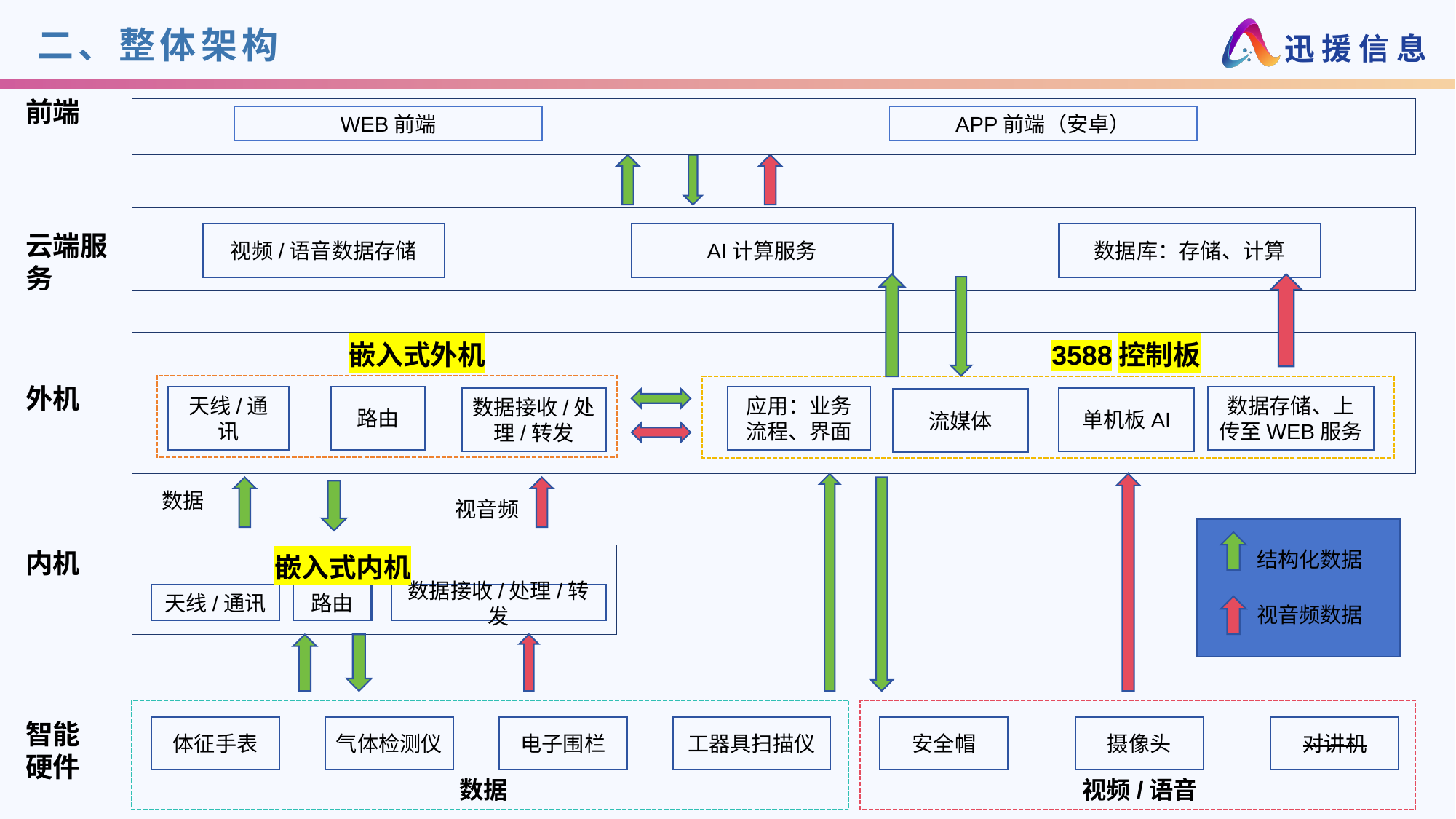

# 二、整体架构
前端

WEB前端
APP前端（安卓）

云端服务
视频/语音数据存储
AI计算服务
数据库：存储、计算

嵌入式外机
3588控制板
外机

天线/通讯
路由
应用：业务流程、界面
数据存储、上传至WEB服务
数据接收/处理/转发
单机板AI

流媒体

数据
视音频

内机
结构化数据

嵌入式内机
路由
天线/通讯
数据接收/处理/转发

视音频数据

智能硬件
工器具扫描仪
体征手表
气体检测仪
电子围栏
安全帽
摄像头
对讲机
视频/语音
数据